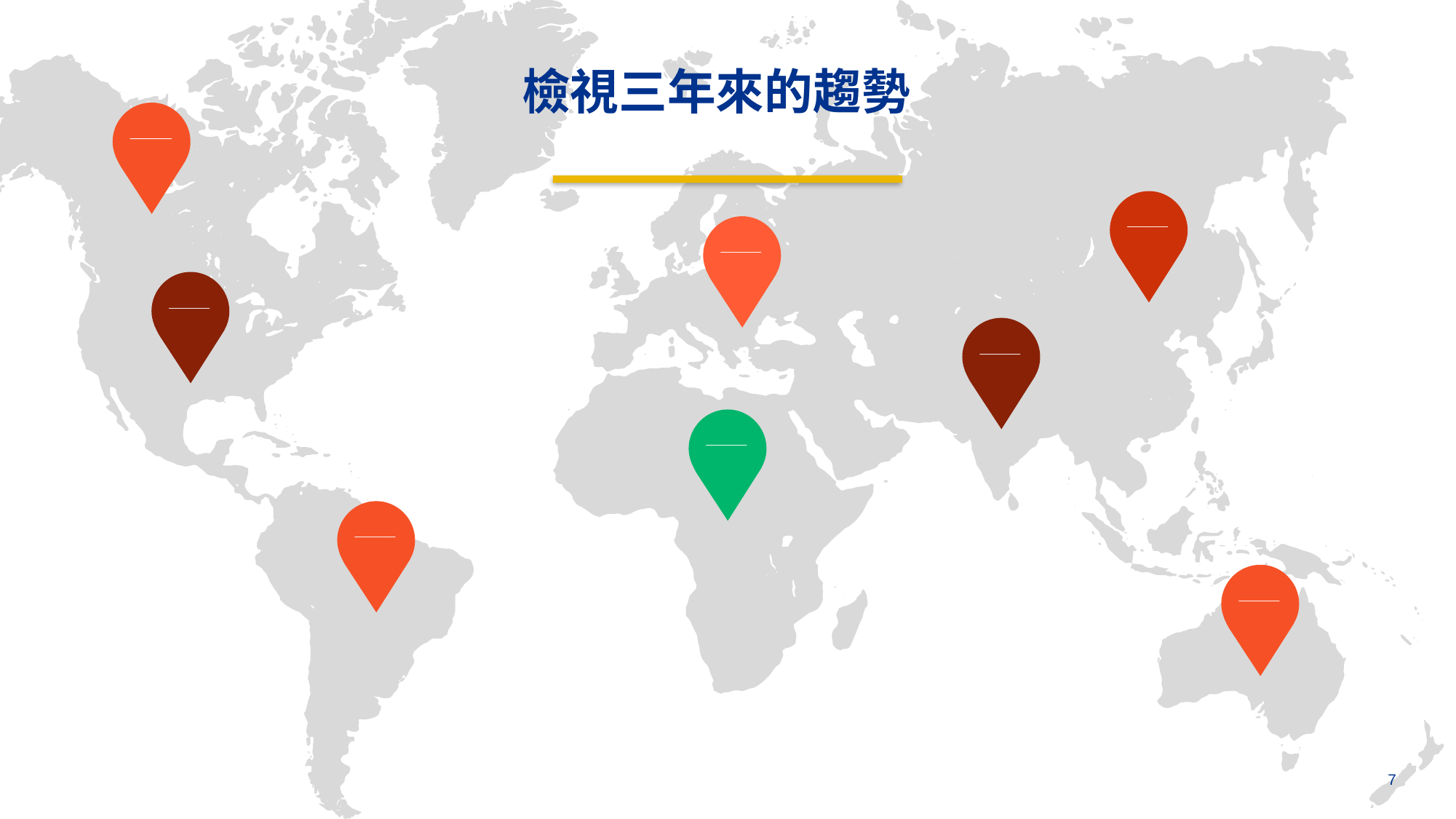

檢視三年來的趨勢

____

____
____
____
____
____
____
____
7